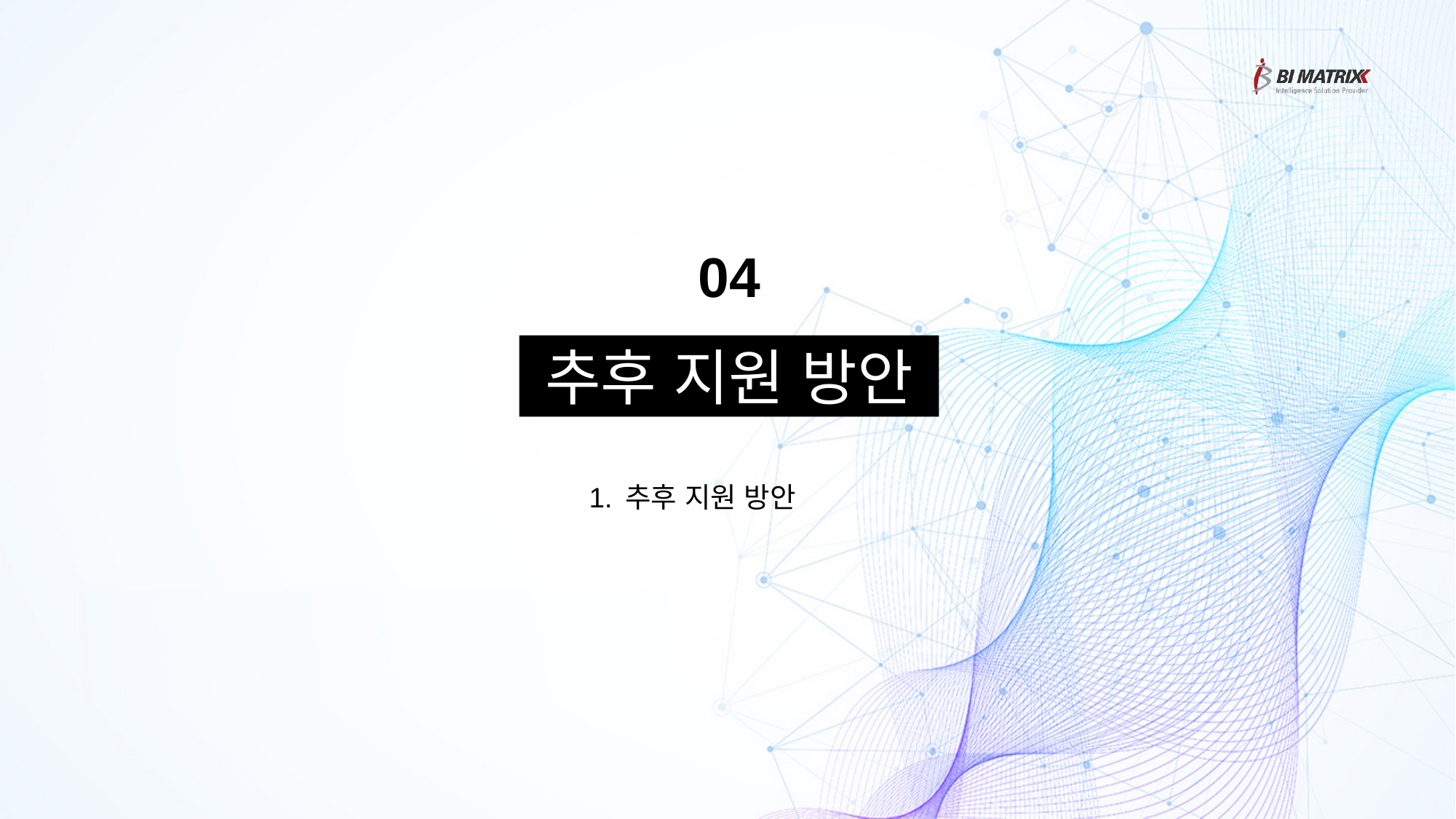

04
추후 지원 방안
 추후 지원 방안